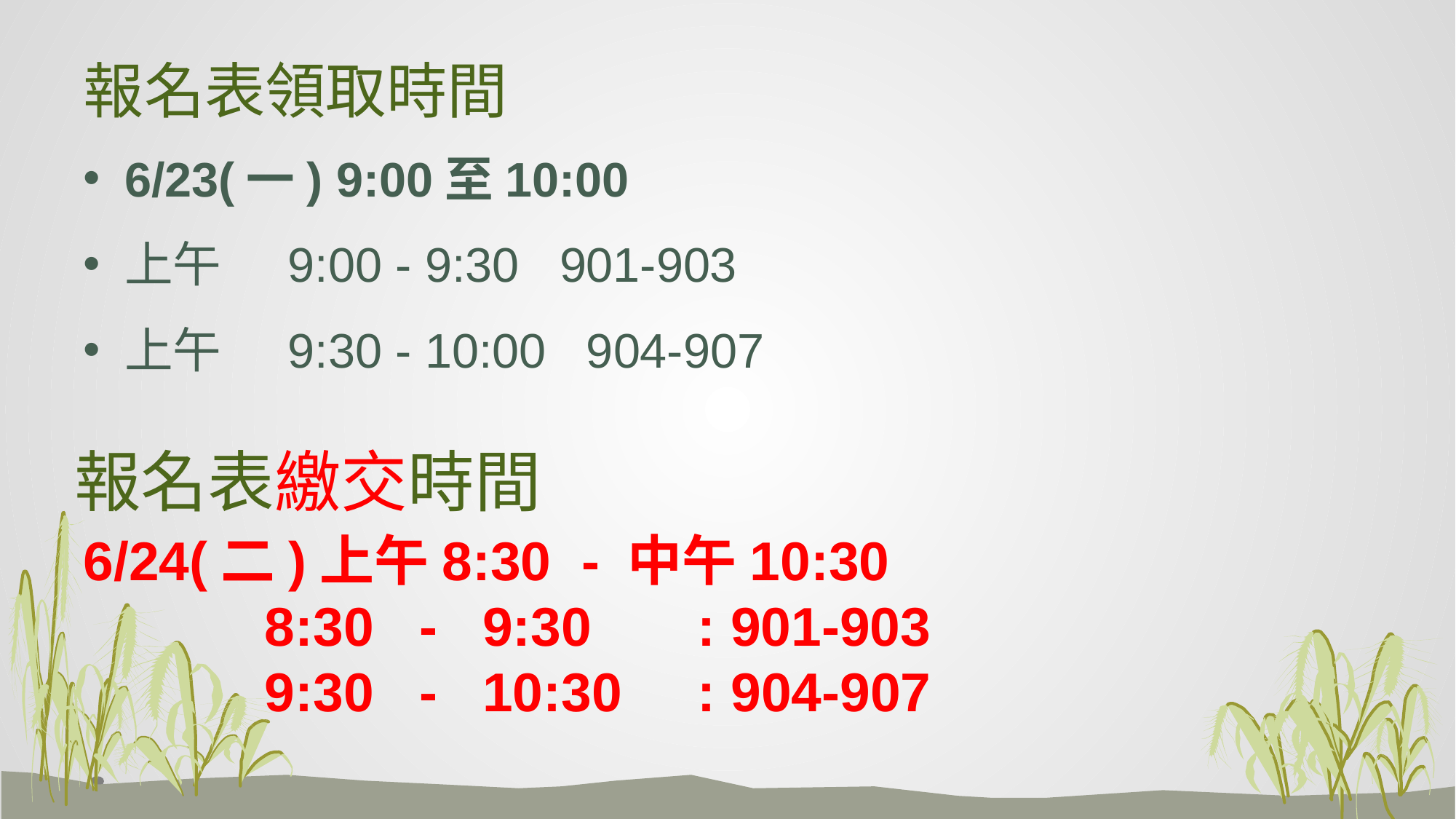

# 報名表領取時間
6/23(一) 9:00至10:00
上午     9:00 - 9:30   901-903
上午     9:30 - 10:00   904-907
報名表繳交時間
6/24(二)上午8:30  - 中午10:30
            8:30   -   9:30       : 901-903
            9:30   -   10:30     : 904-907